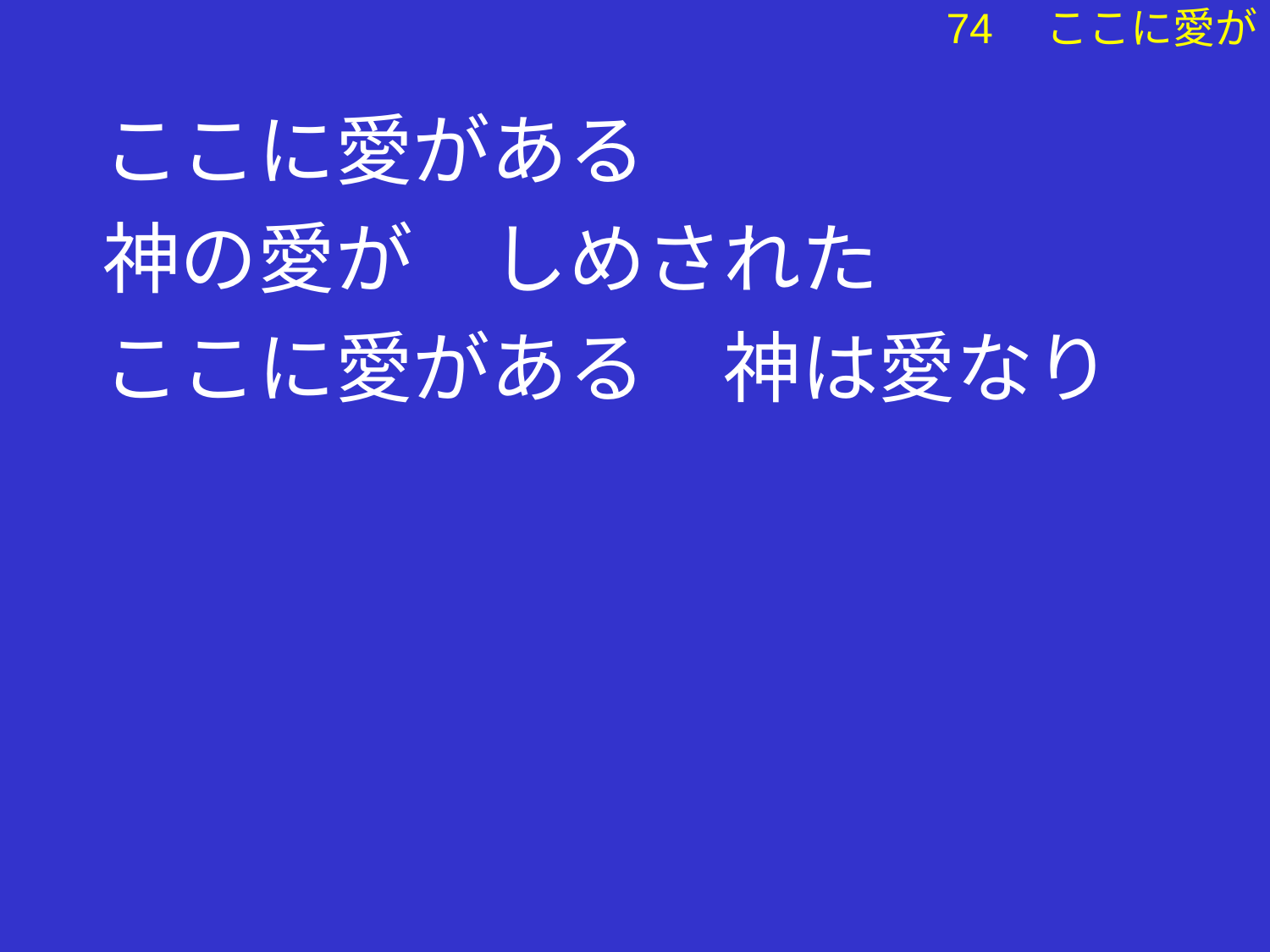

ここに愛がある
神の愛が　しめされた
ここに愛がある　神は愛なり
# 74　ここに愛が